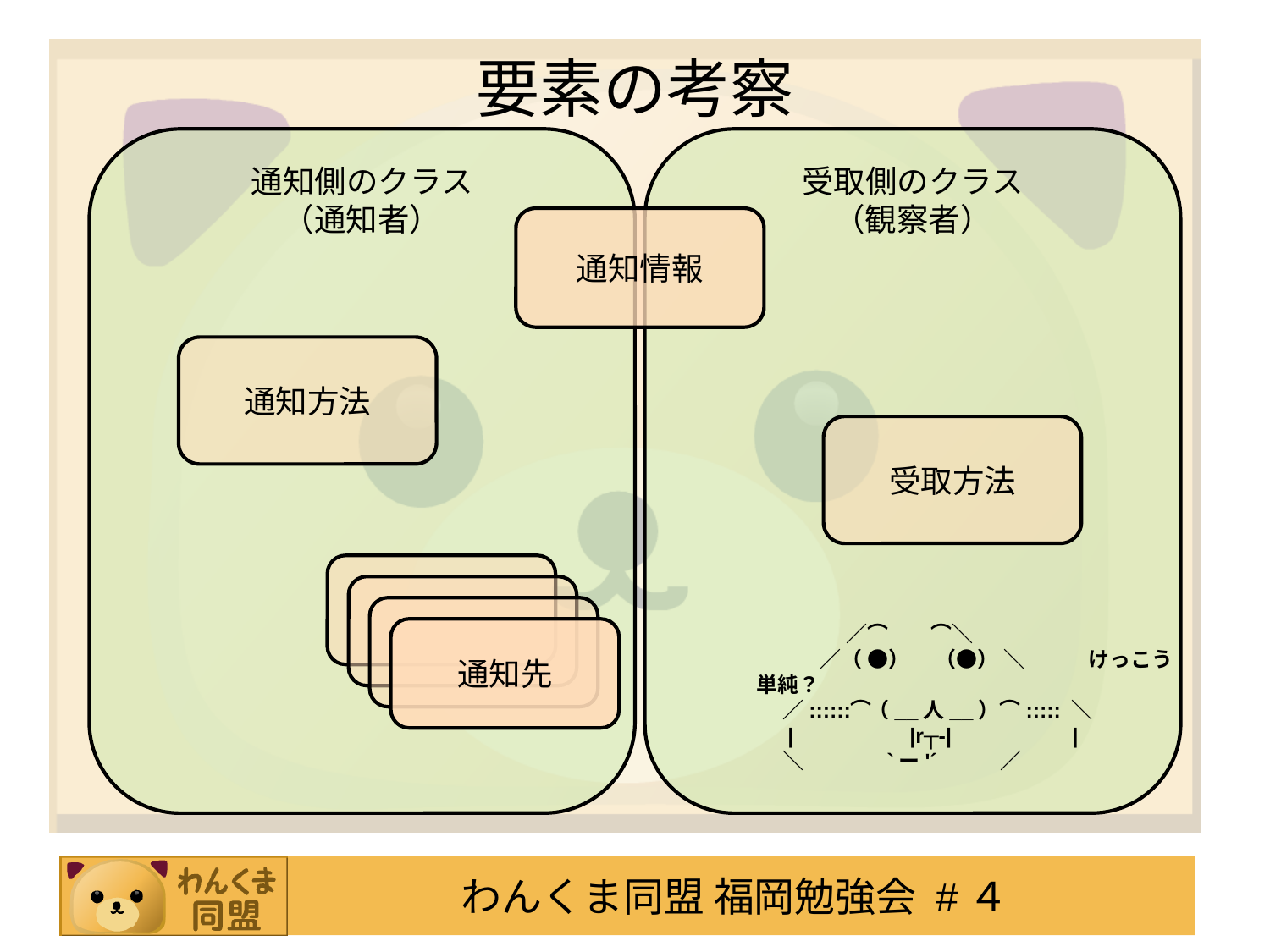

# 要素の考察
通知側のクラス
（通知者）
受取側のクラス
（観察者）
通知情報
通知方法
受取方法

　 　　　／⌒　　⌒＼
　　　／（ ●） 　（●） ＼　　　けっこう単純？
　 ／::::::⌒（__人__）⌒::::: ＼
　 |　　　　　|r┬-|　　　　　 |
　 ＼ 　　 　 `ー'´ 　 　 ／

通知先